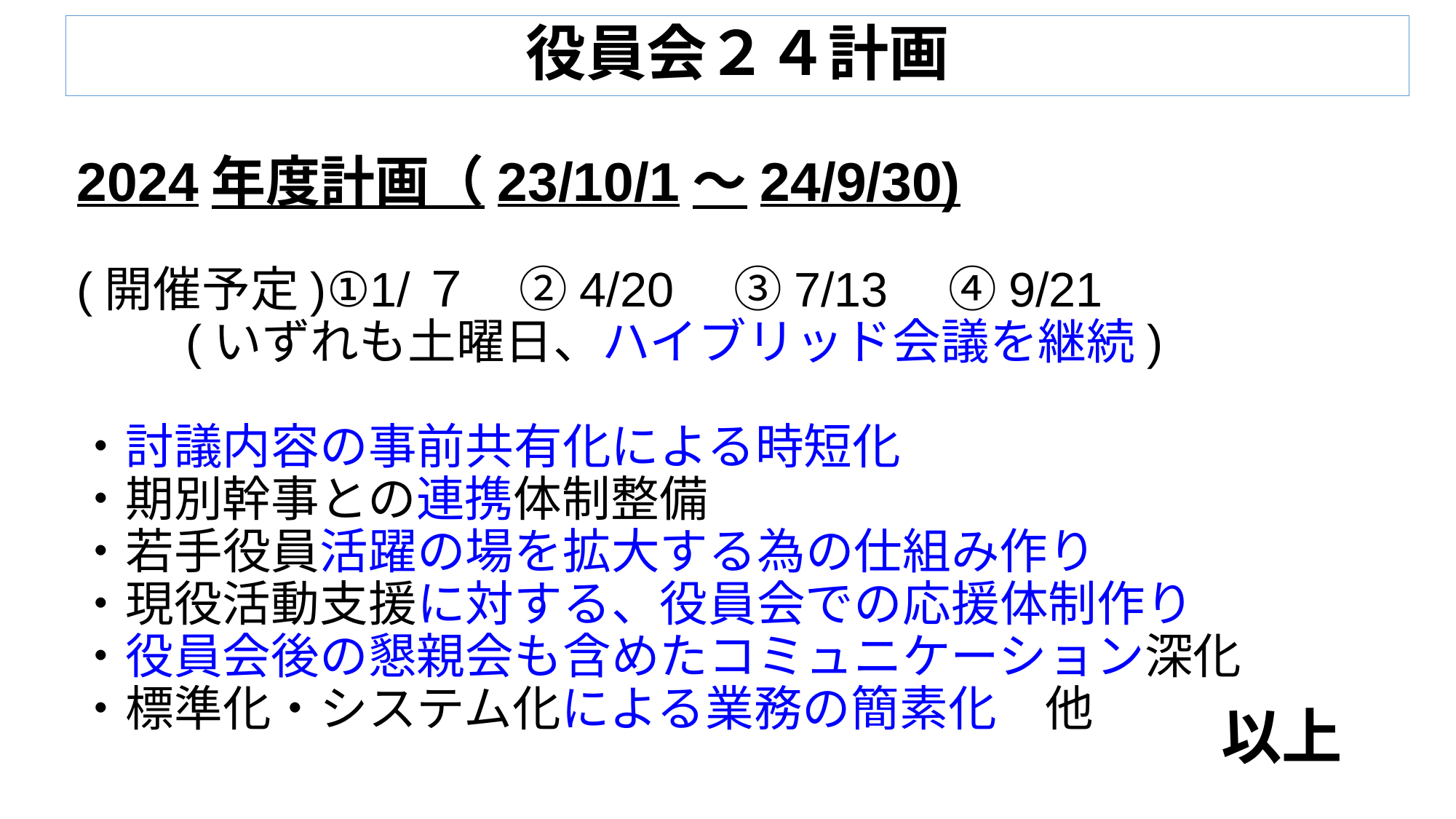

# 役員会２４計画

2024年度計画（23/10/1～24/9/30)

(開催予定)①1/７　②4/20　③7/13　④9/21
　　(いずれも土曜日、ハイブリッド会議を継続)

・討議内容の事前共有化による時短化
・期別幹事との連携体制整備
・若手役員活躍の場を拡大する為の仕組み作り
・現役活動支援に対する、役員会での応援体制作り
・役員会後の懇親会も含めたコミュニケーション深化
・標準化・システム化による業務の簡素化　他
以上